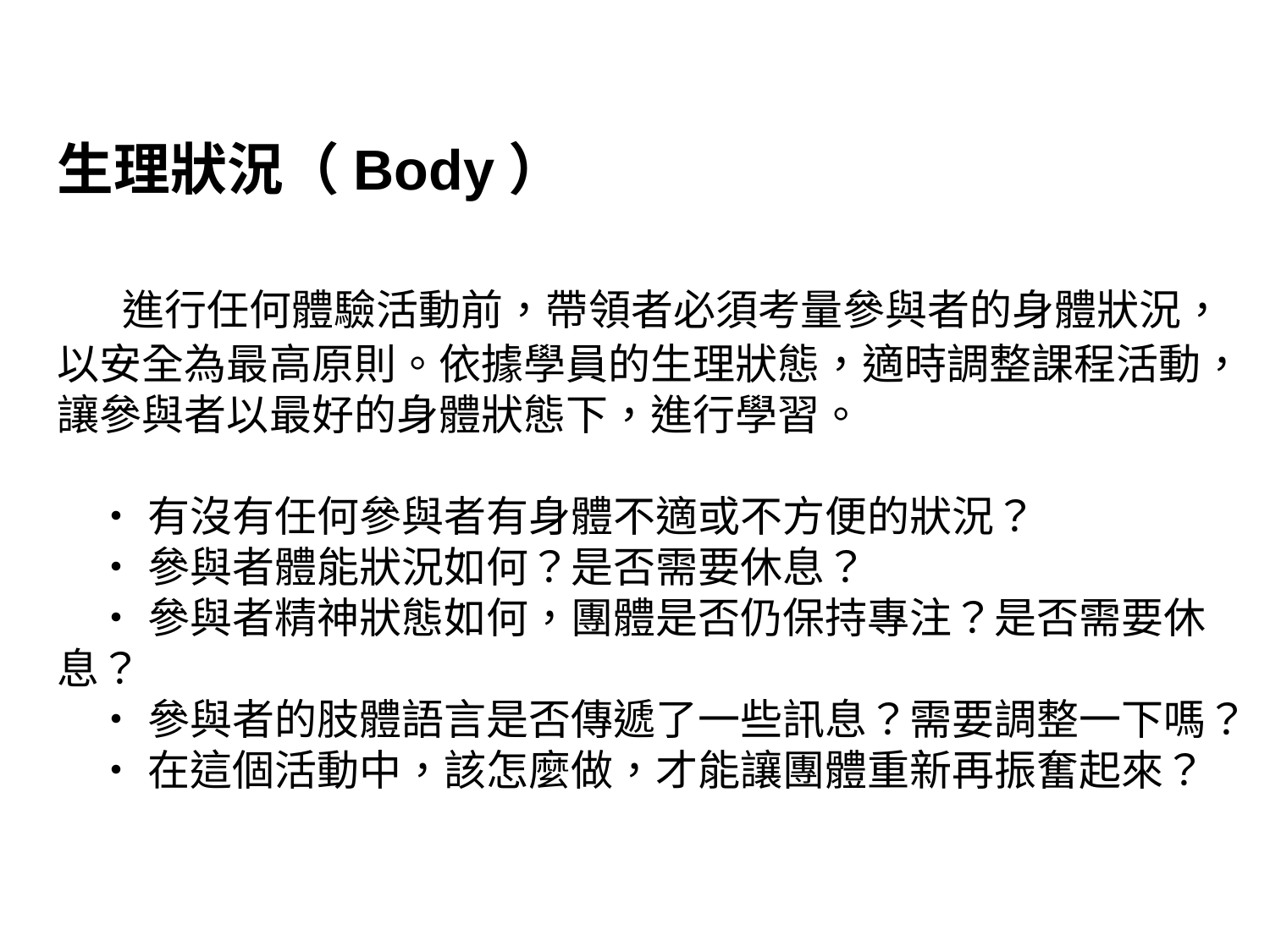

生理狀況（Body）

    進行任何體驗活動前，帶領者必須考量參與者的身體狀況，以安全為最高原則。依據學員的生理狀態，適時調整課程活動，讓參與者以最好的身體狀態下，進行學習。

    ‧有沒有任何參與者有身體不適或不方便的狀況？
    ‧參與者體能狀況如何？是否需要休息？
    ‧參與者精神狀態如何，團體是否仍保持專注？是否需要休息？
    ‧參與者的肢體語言是否傳遞了一些訊息？需要調整一下嗎？
    ‧在這個活動中，該怎麼做，才能讓團體重新再振奮起來？